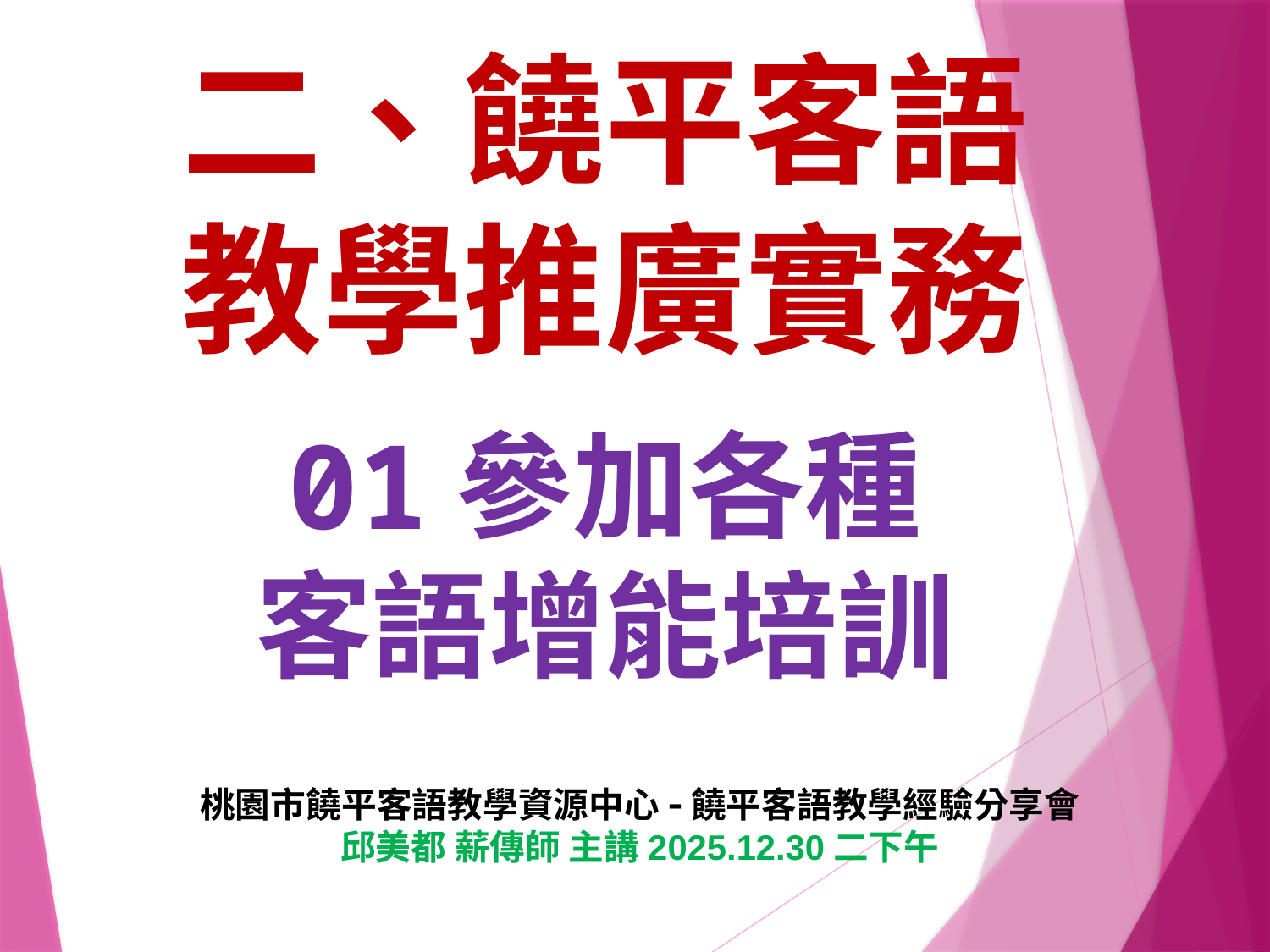

# 二、饒平客語教學推廣實務 01參加各種 客語增能培訓
桃園市饒平客語教學資源中心-饒平客語教學經驗分享會
邱美都 薪傳師 主講2025.12.30二下午